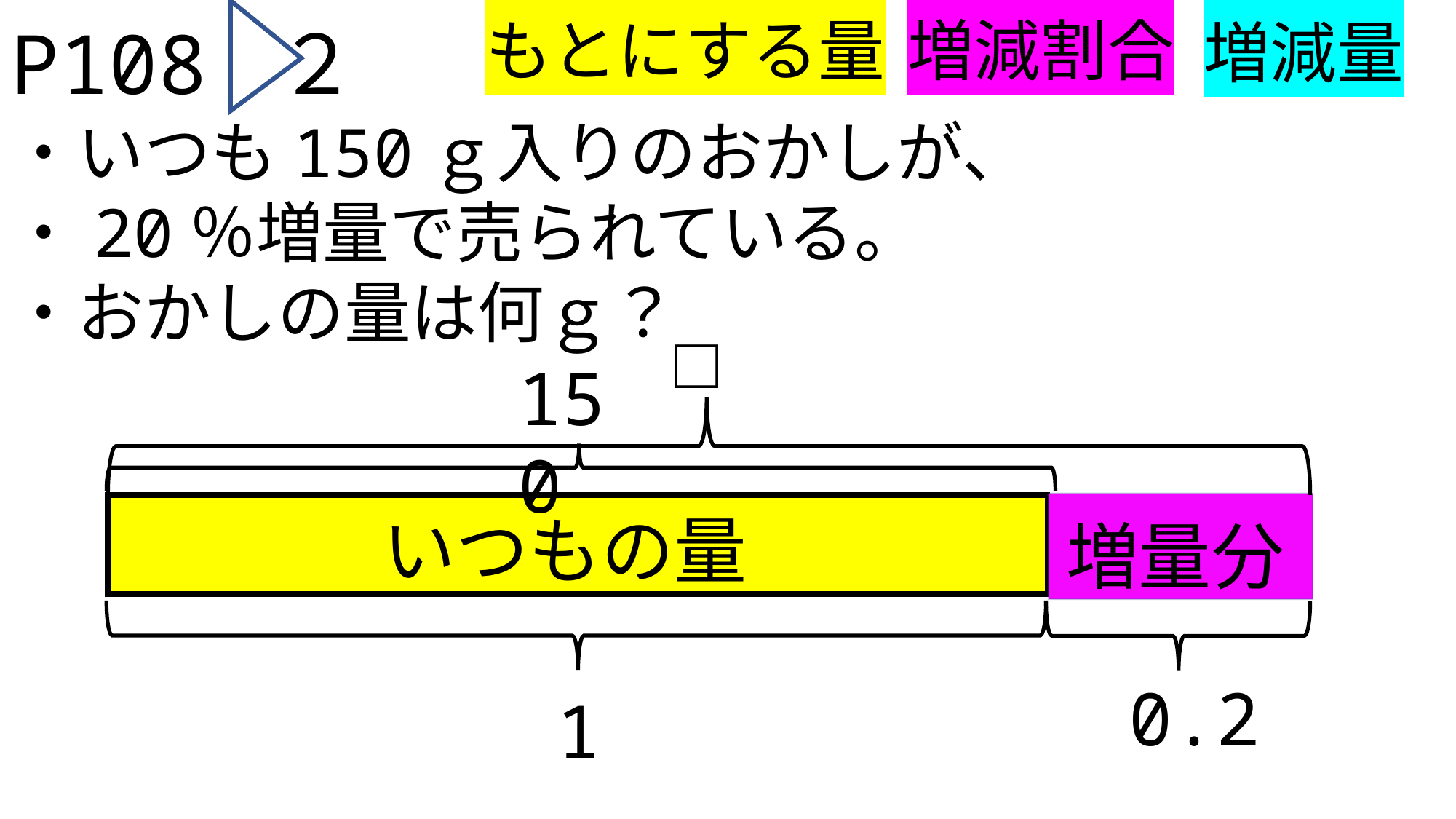

もとにする量
増減割合
増減量
P108 ２
・いつも150ｇ入りのおかしが、
・20％増量で売られている。
・おかしの量は何ｇ？

□
150

いつもの量

増量分
0.2
1